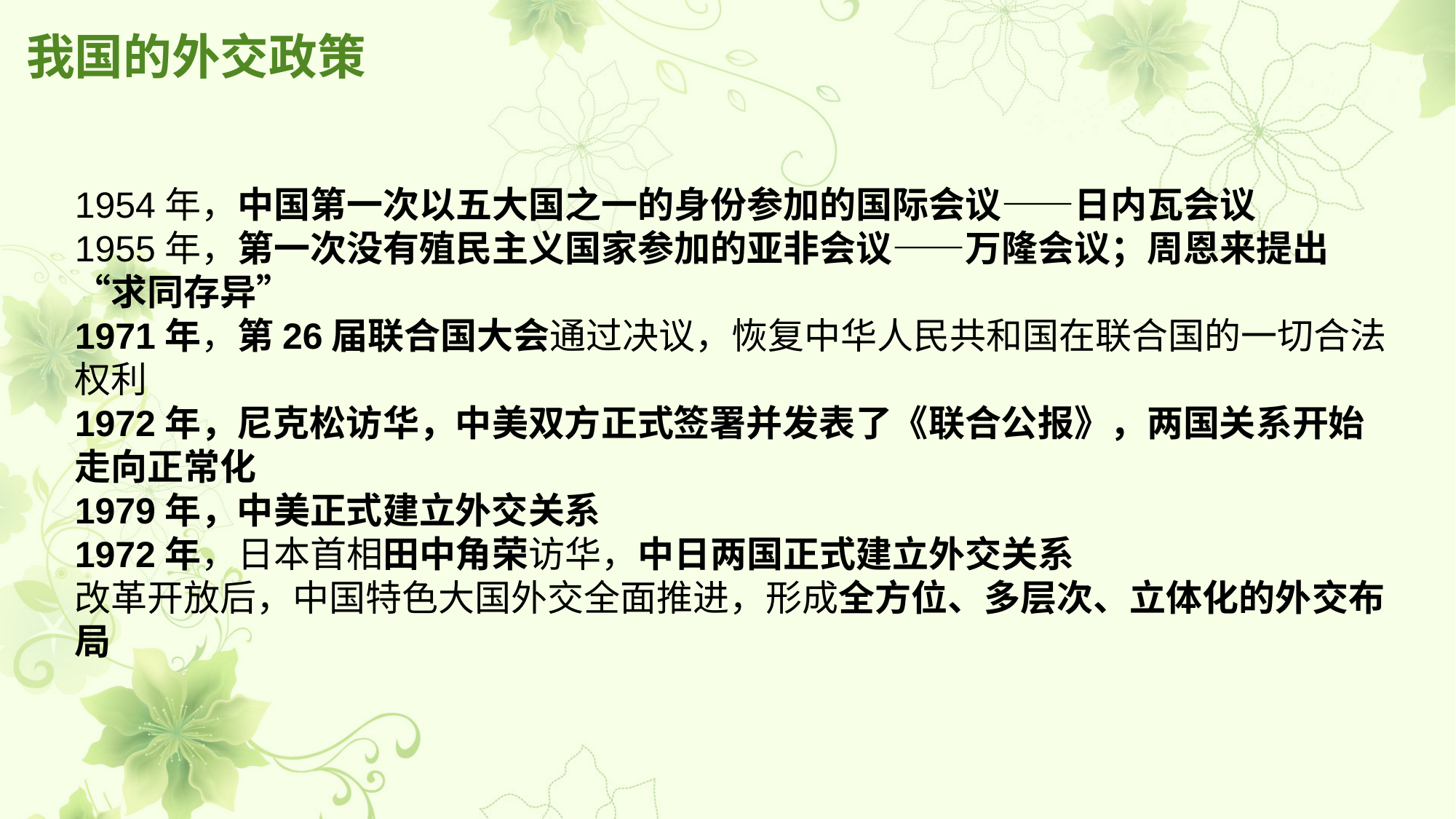

# 我国的外交政策
1954年，中国第一次以五大国之一的身份参加的国际会议——日内瓦会议
1955年，第一次没有殖民主义国家参加的亚非会议——万隆会议；周恩来提出“求同存异”
1971年，第26届联合国大会通过决议，恢复中华人民共和国在联合国的一切合法权利
1972年，尼克松访华，中美双方正式签署并发表了《联合公报》，两国关系开始走向正常化
1979年，中美正式建立外交关系
1972年，日本首相田中角荣访华，中日两国正式建立外交关系
改革开放后，中国特色大国外交全面推进，形成全方位、多层次、立体化的外交布局